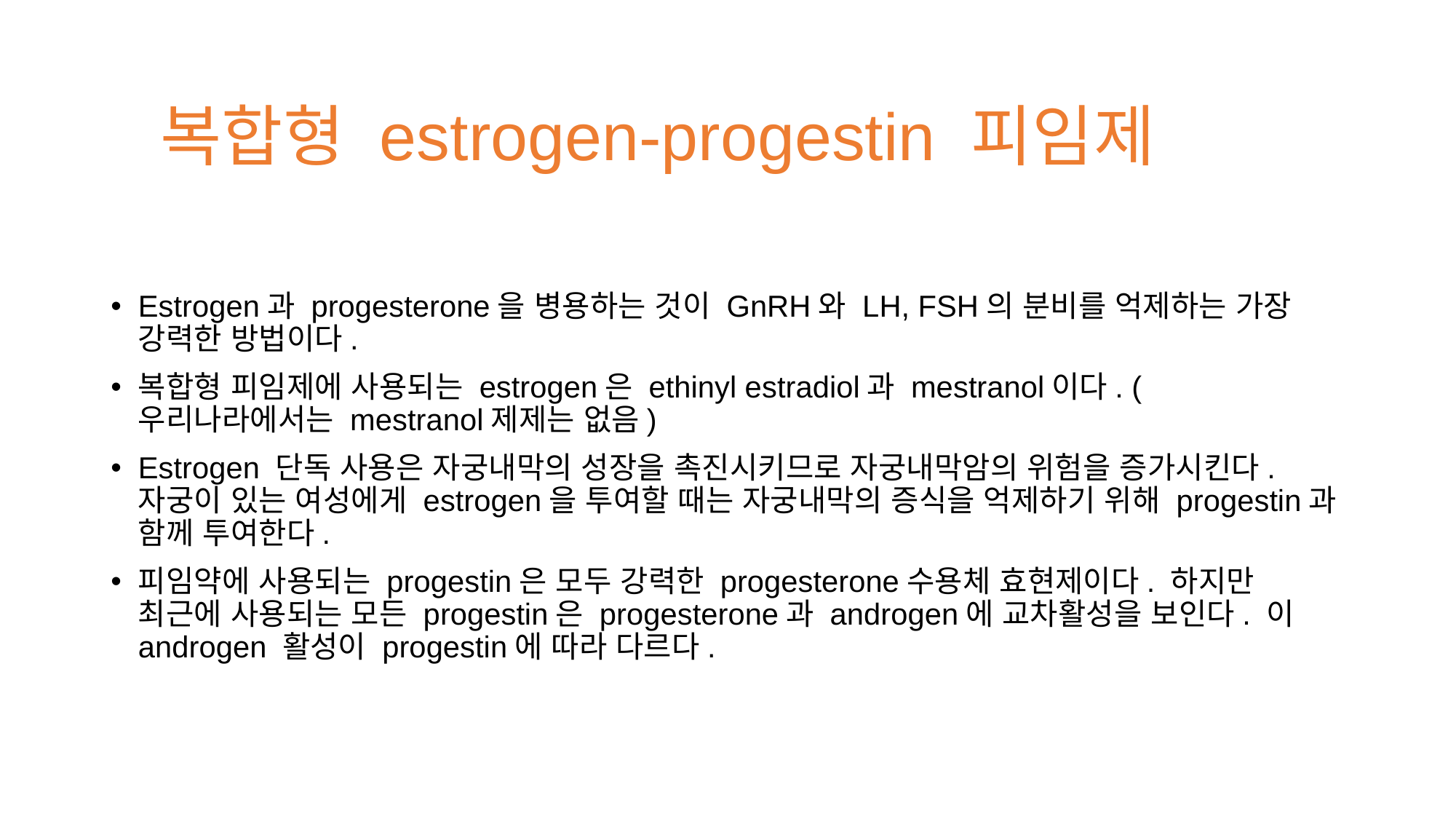

# 복합형 estrogen-progestin 피임제
Estrogen과 progesterone을 병용하는 것이 GnRH와 LH, FSH의 분비를 억제하는 가장 강력한 방법이다.
복합형 피임제에 사용되는 estrogen은 ethinyl estradiol과 mestranol이다. (우리나라에서는 mestranol제제는 없음)
Estrogen 단독 사용은 자궁내막의 성장을 촉진시키므로 자궁내막암의 위험을 증가시킨다. 자궁이 있는 여성에게 estrogen을 투여할 때는 자궁내막의 증식을 억제하기 위해 progestin과 함께 투여한다.
피임약에 사용되는 progestin은 모두 강력한 progesterone수용체 효현제이다. 하지만 최근에 사용되는 모든 progestin은 progesterone과 androgen에 교차활성을 보인다. 이 androgen 활성이 progestin에 따라 다르다.